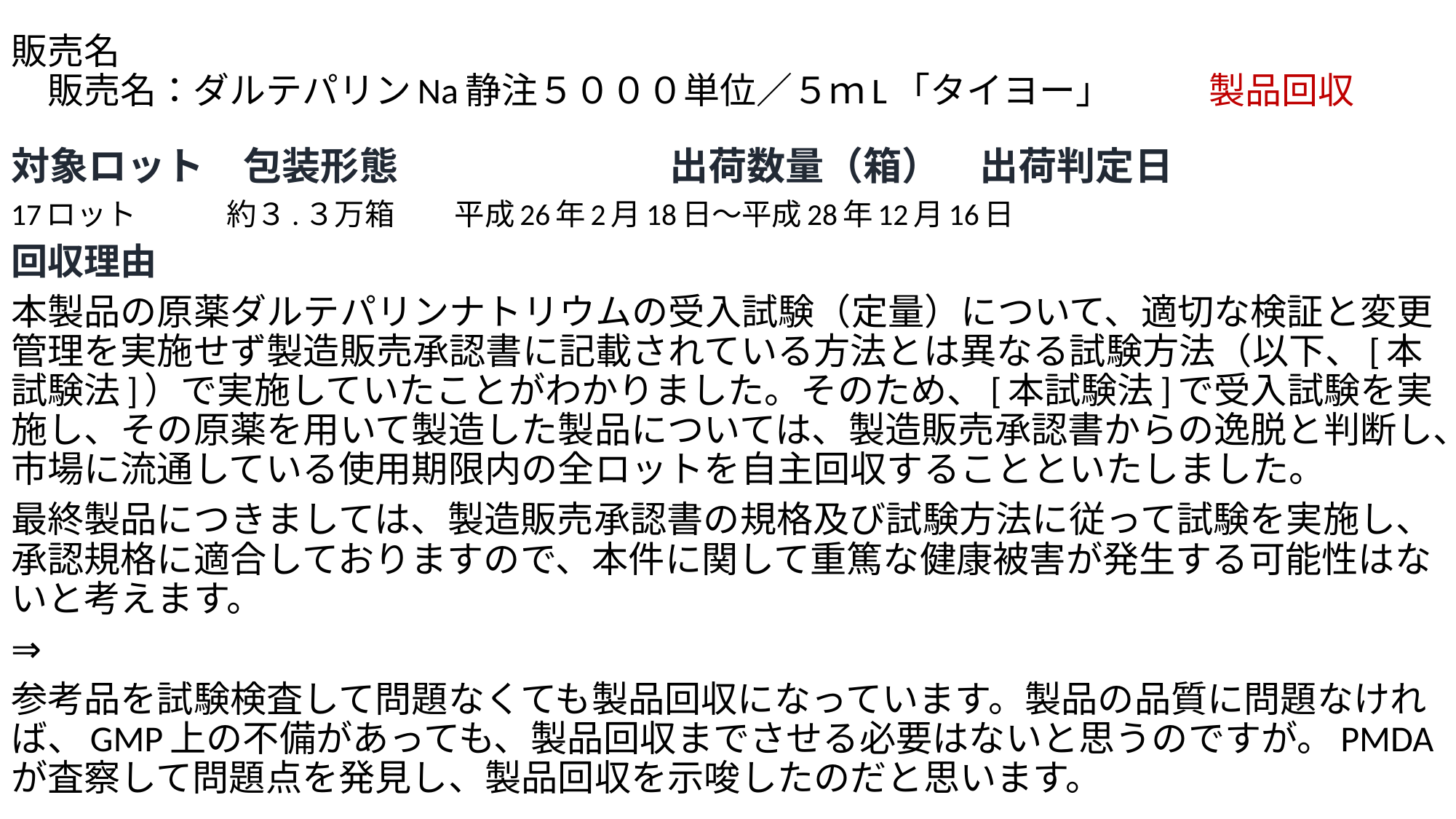

# 販売名 　販売名：ダルテパリンNa静注５０００単位／５ｍL「タイヨー」　　   製品回収
対象ロット　包装形態　　　　　　　出荷数量（箱）　出荷判定日
17ロット　　　約３.３万箱　　平成26年2月18日～平成28年12月16日
回収理由
本製品の原薬ダルテパリンナトリウムの受入試験（定量）について、適切な検証と変更管理を実施せず製造販売承認書に記載されている方法とは異なる試験方法（以下、[本試験法]）で実施していたことがわかりました。そのため、[本試験法]で受入試験を実施し、その原薬を用いて製造した製品については、製造販売承認書からの逸脱と判断し、市場に流通している使用期限内の全ロットを自主回収することといたしました。
最終製品につきましては、製造販売承認書の規格及び試験方法に従って試験を実施し、承認規格に適合しておりますので、本件に関して重篤な健康被害が発生する可能性はないと考えます。
⇒
参考品を試験検査して問題なくても製品回収になっています。製品の品質に問題なければ、GMP上の不備があっても、製品回収までさせる必要はないと思うのですが。PMDAが査察して問題点を発見し、製品回収を示唆したのだと思います。